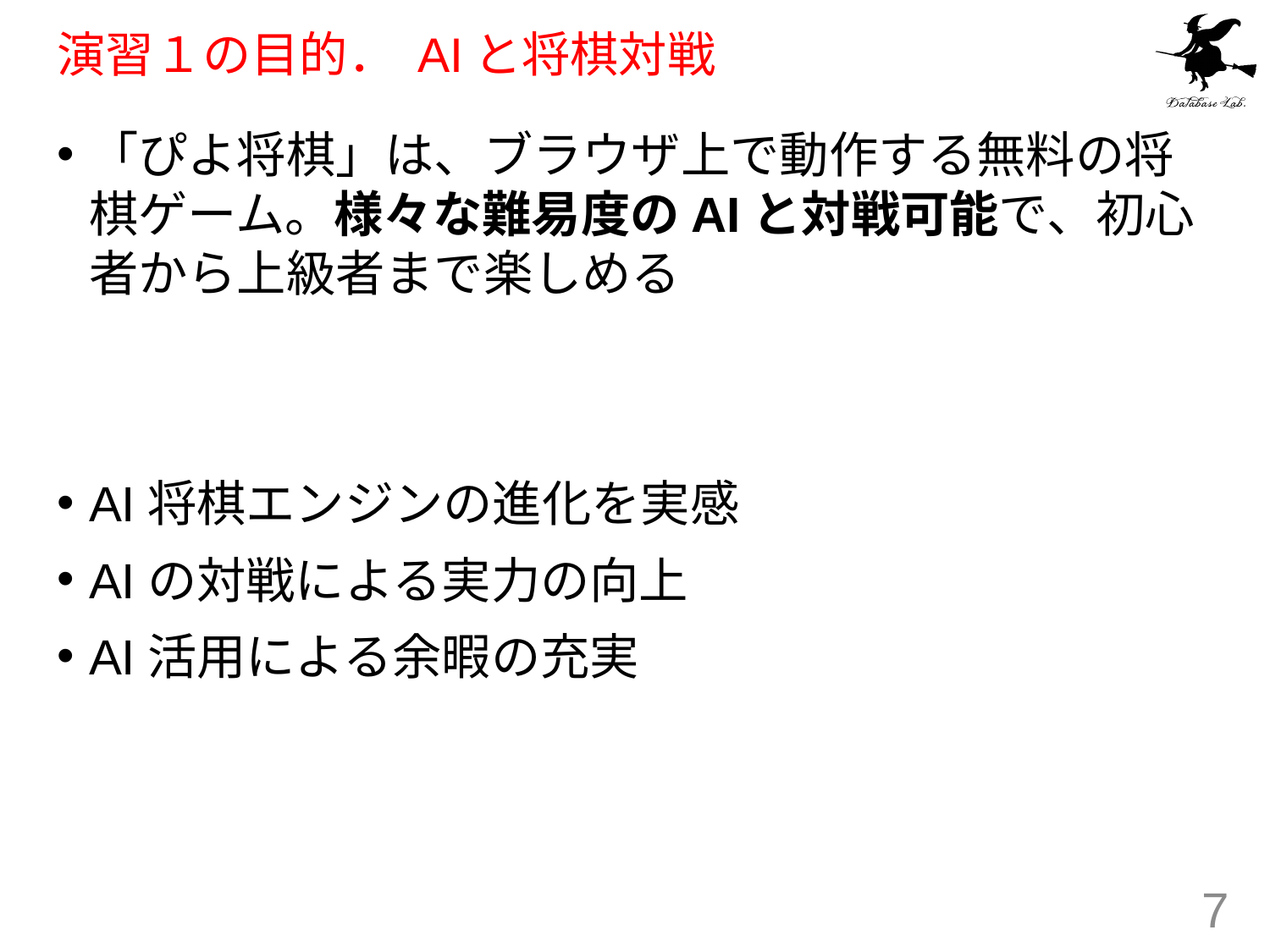

# 演習１の目的． AIと将棋対戦
「ぴよ将棋」は、ブラウザ上で動作する無料の将棋ゲーム。様々な難易度のAIと対戦可能で、初心者から上級者まで楽しめる

AI将棋エンジンの進化を実感
AIの対戦による実力の向上
AI活用による余暇の充実

7